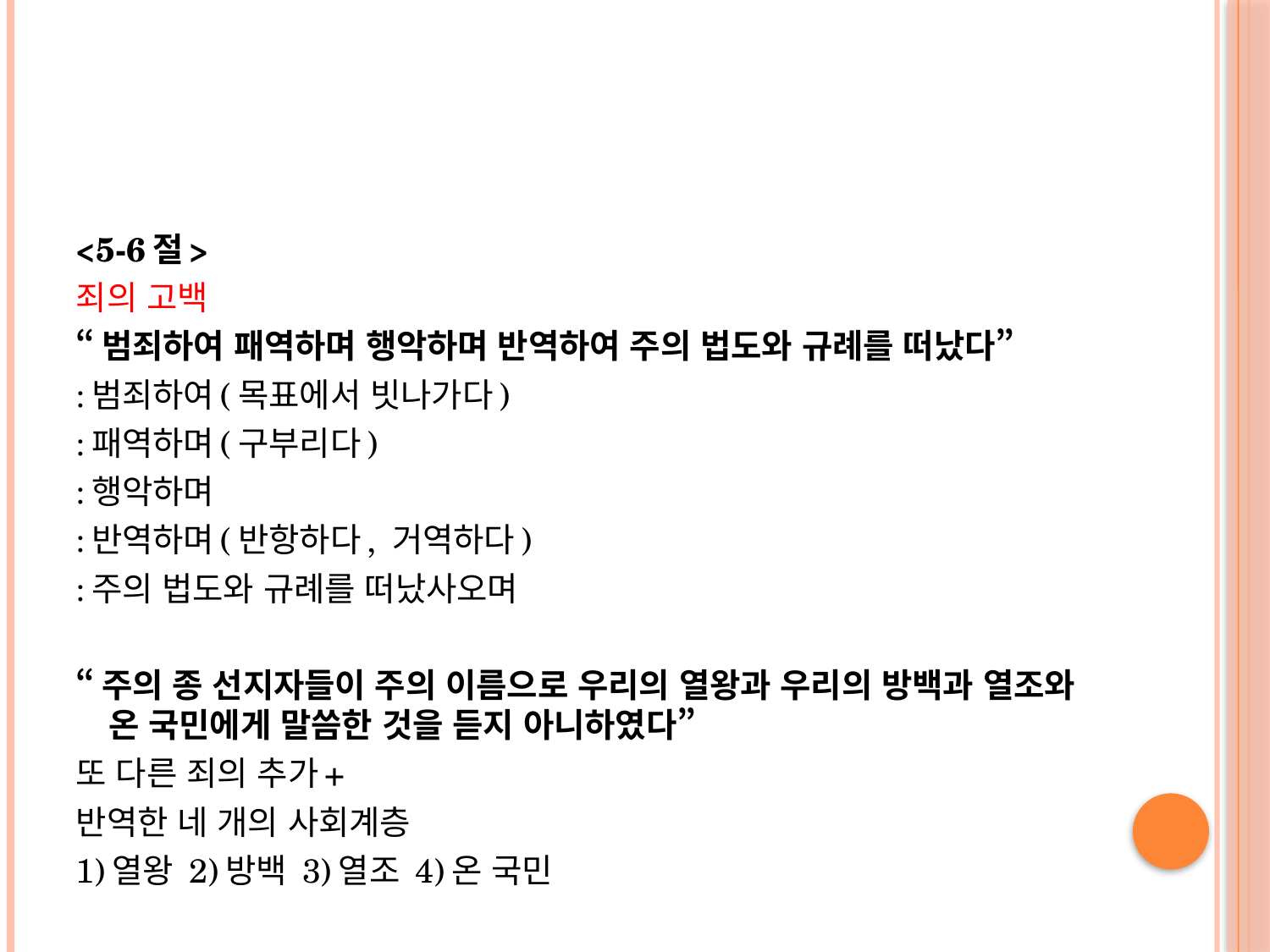

#
<5-6절>
죄의 고백
“범죄하여 패역하며 행악하며 반역하여 주의 법도와 규례를 떠났다”
:범죄하여(목표에서 빗나가다)
:패역하며(구부리다)
:행악하며
:반역하며(반항하다, 거역하다)
:주의 법도와 규례를 떠났사오며

“주의 종 선지자들이 주의 이름으로 우리의 열왕과 우리의 방백과 열조와 온 국민에게 말씀한 것을 듣지 아니하였다”
또 다른 죄의 추가+
반역한 네 개의 사회계층
1)열왕 2)방백 3)열조 4)온 국민